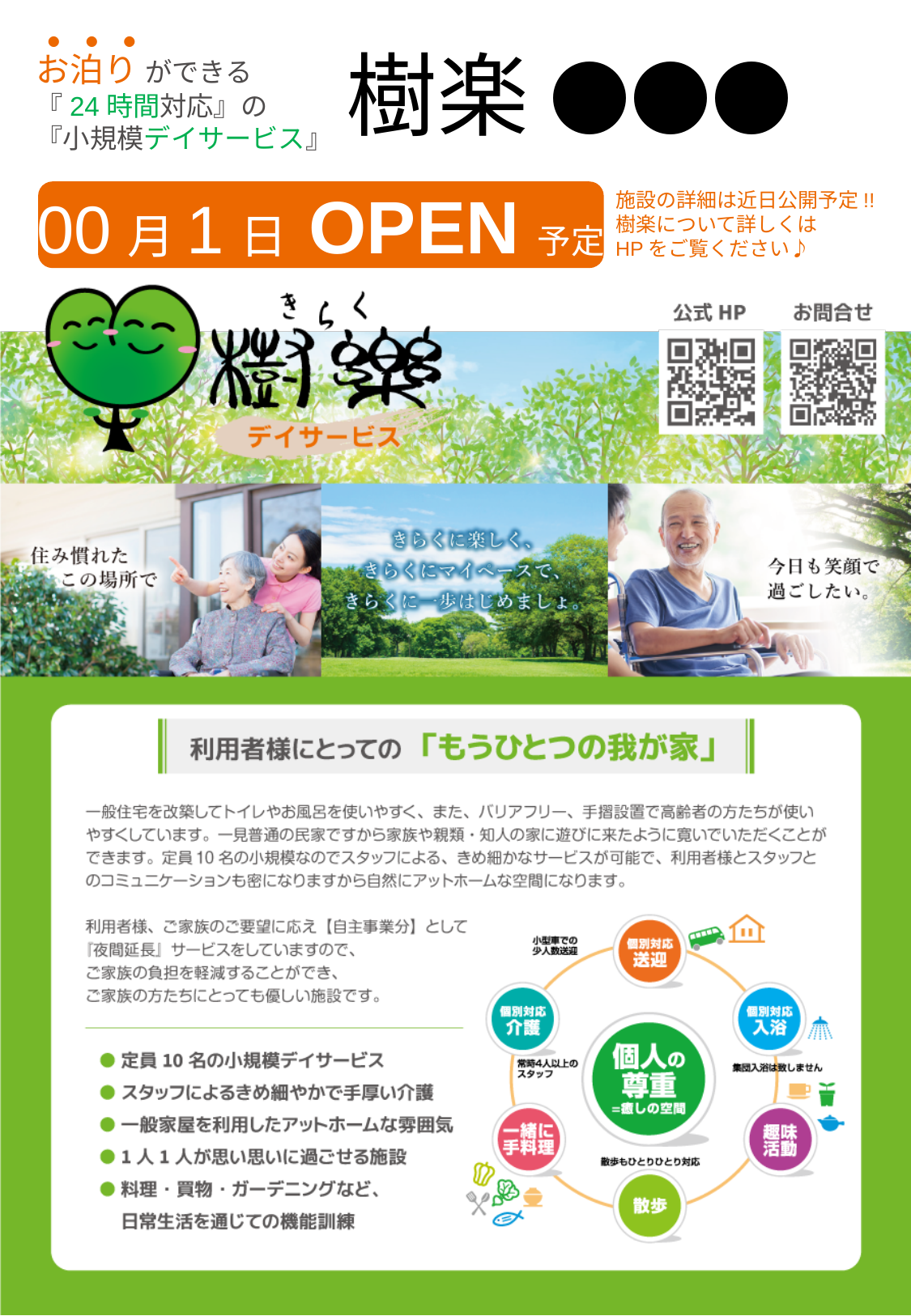

この部分が
フリースペースです。

・既に電話番号がある
・TwitterやInstagram情報
・アピールポイント　等

ご自由に書き換えて
お使いください。
　●　　 ● 　　●
お泊り ができる
『24時間対応』の
『小規模デイサービス』
樹楽 ●●●
00月1日 OPEN予定

施設の詳細は近日公開予定!!
樹楽について詳しくは
HPをご覧ください♪